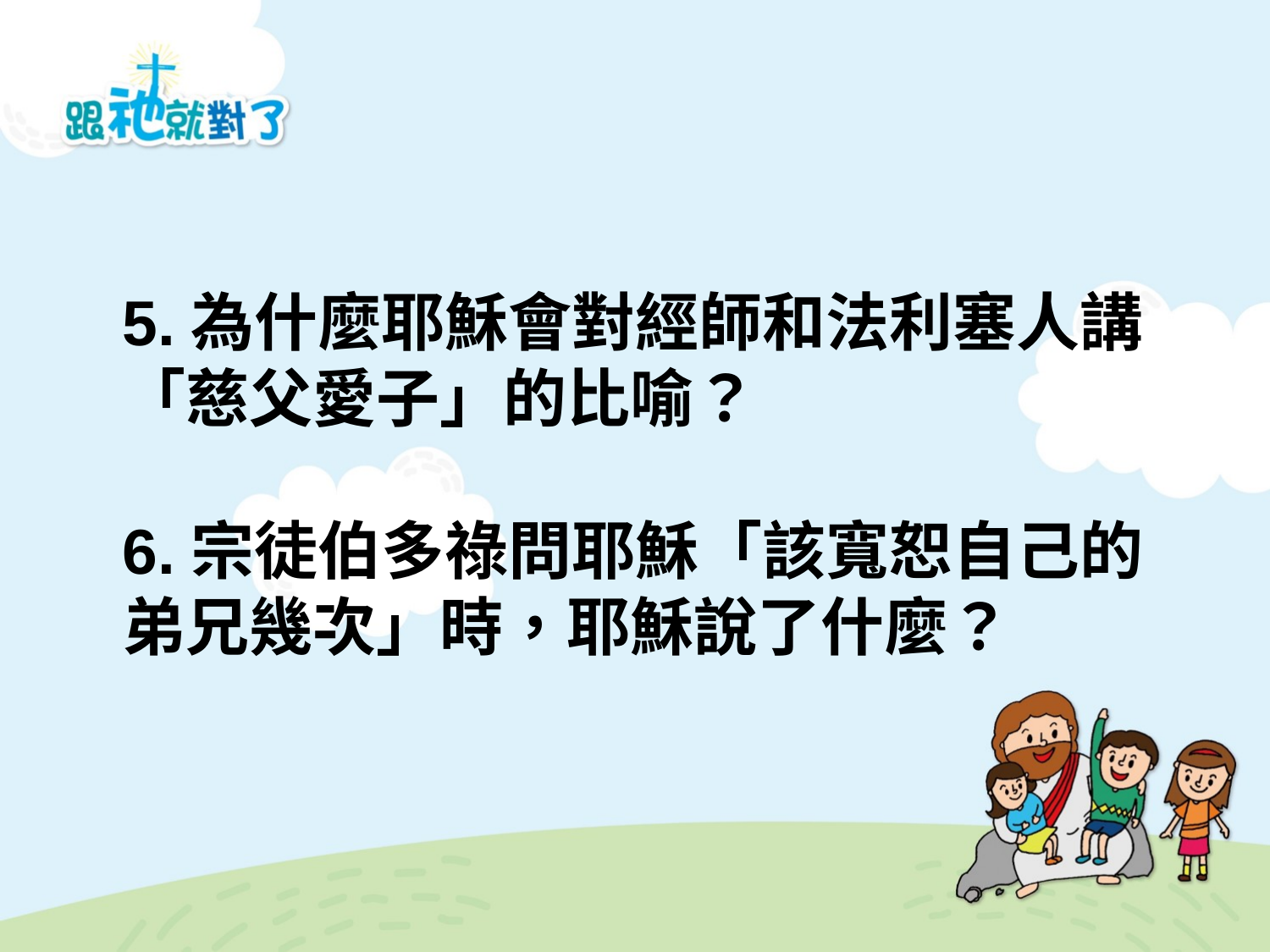

5.為什麼耶穌會對經師和法利塞人講「慈父愛子」的比喻？

6.宗徒伯多祿問耶穌「該寬恕自己的弟兄幾次」時，耶穌說了什麼？